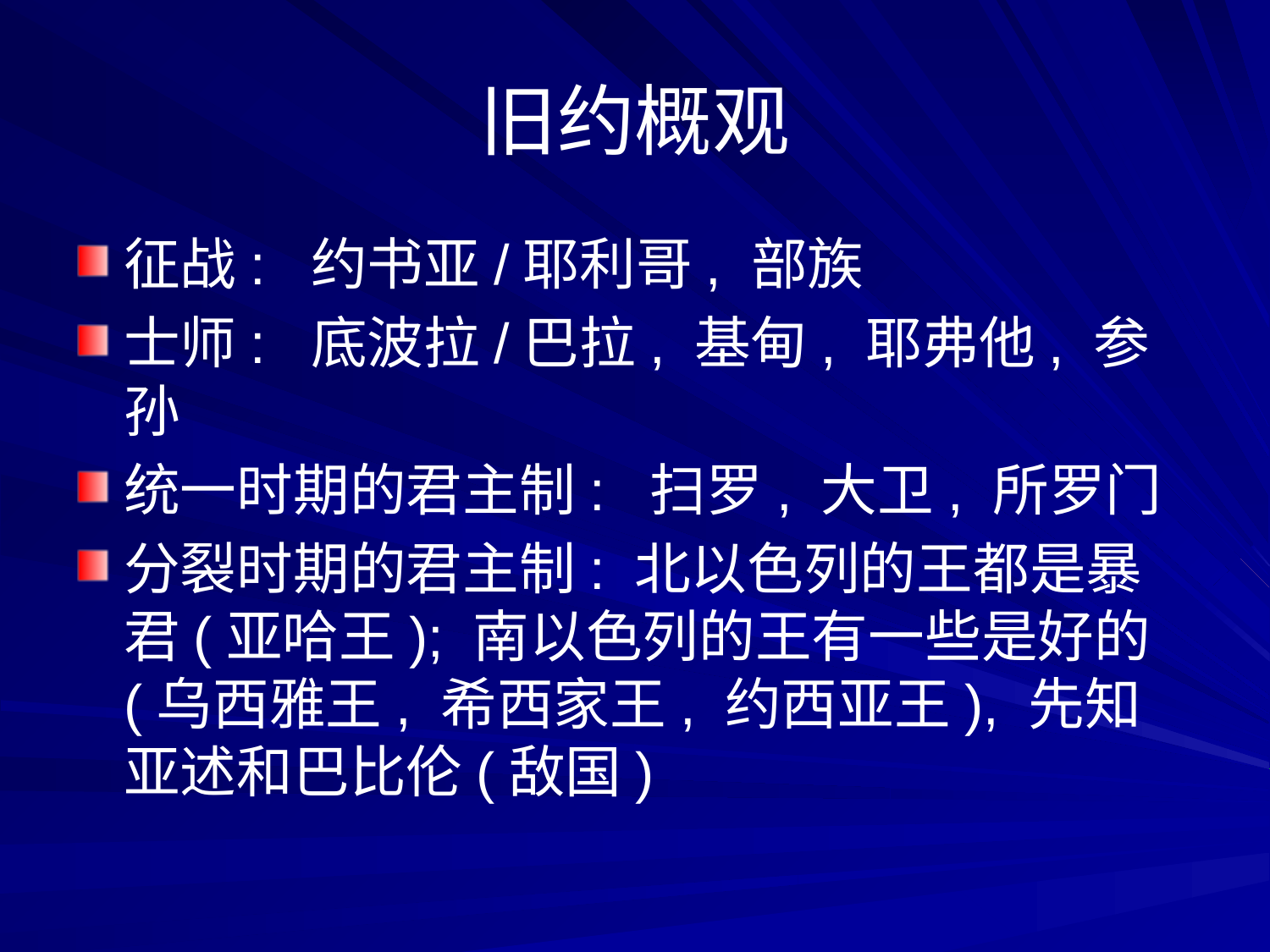

# 旧约概观
征战:  约书亚/耶利哥, 部族
士师:  底波拉/巴拉, 基甸, 耶弗他, 参孙
统一时期的君主制:  扫罗, 大卫, 所罗门
分裂时期的君主制: 北以色列的王都是暴君(亚哈王); 南以色列的王有一些是好的(乌西雅王, 希西家王, 约西亚王), 先知
亚述和巴比伦(敌国)